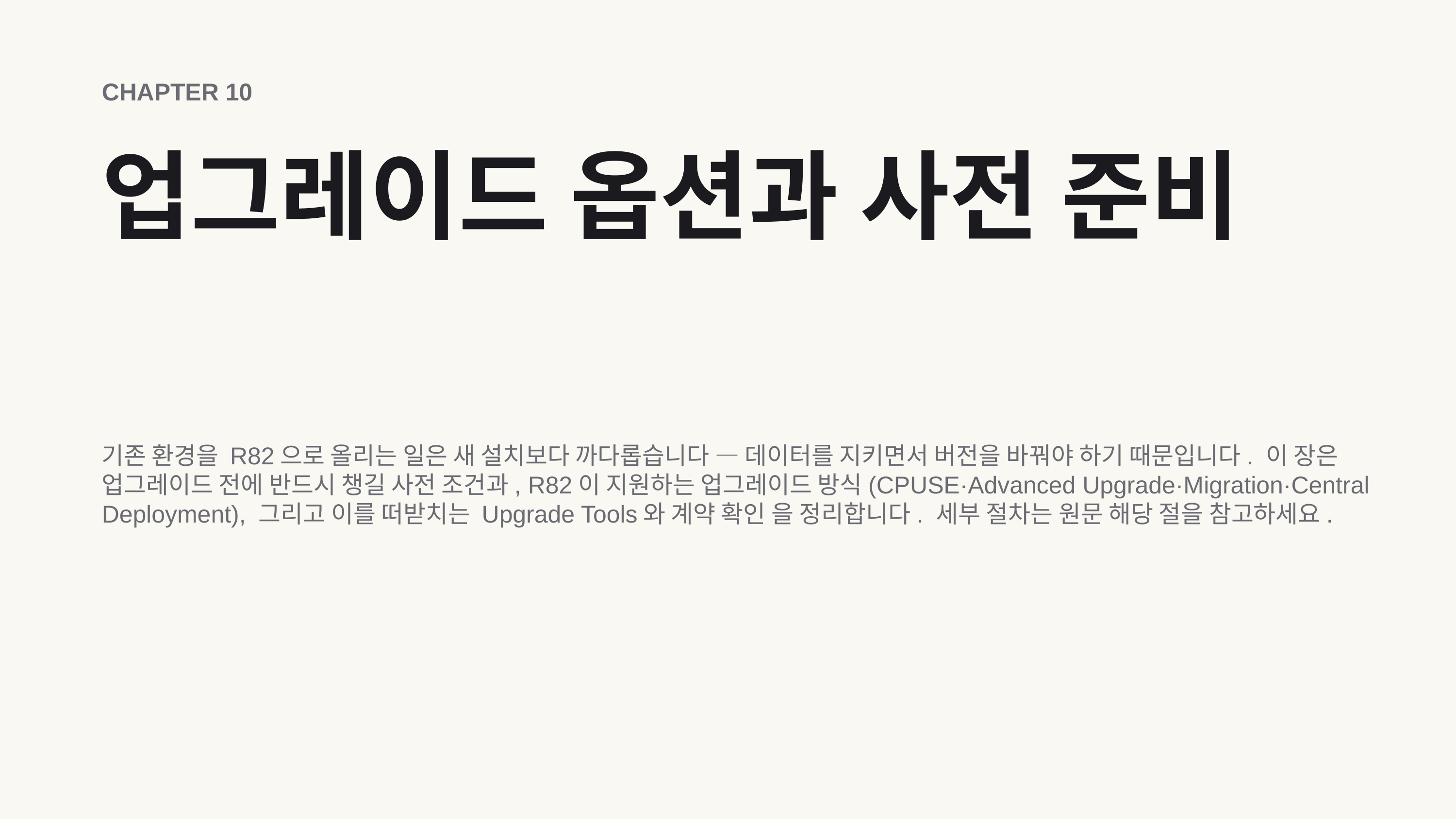

CHAPTER 10
업그레이드 옵션과 사전 준비
기존 환경을 R82으로 올리는 일은 새 설치보다 까다롭습니다 — 데이터를 지키면서 버전을 바꿔야 하기 때문입니다. 이 장은 업그레이드 전에 반드시 챙길 사전 조건과, R82이 지원하는 업그레이드 방식(CPUSE·Advanced Upgrade·Migration·Central Deployment), 그리고 이를 떠받치는 Upgrade Tools와 계약 확인 을 정리합니다. 세부 절차는 원문 해당 절을 참고하세요.